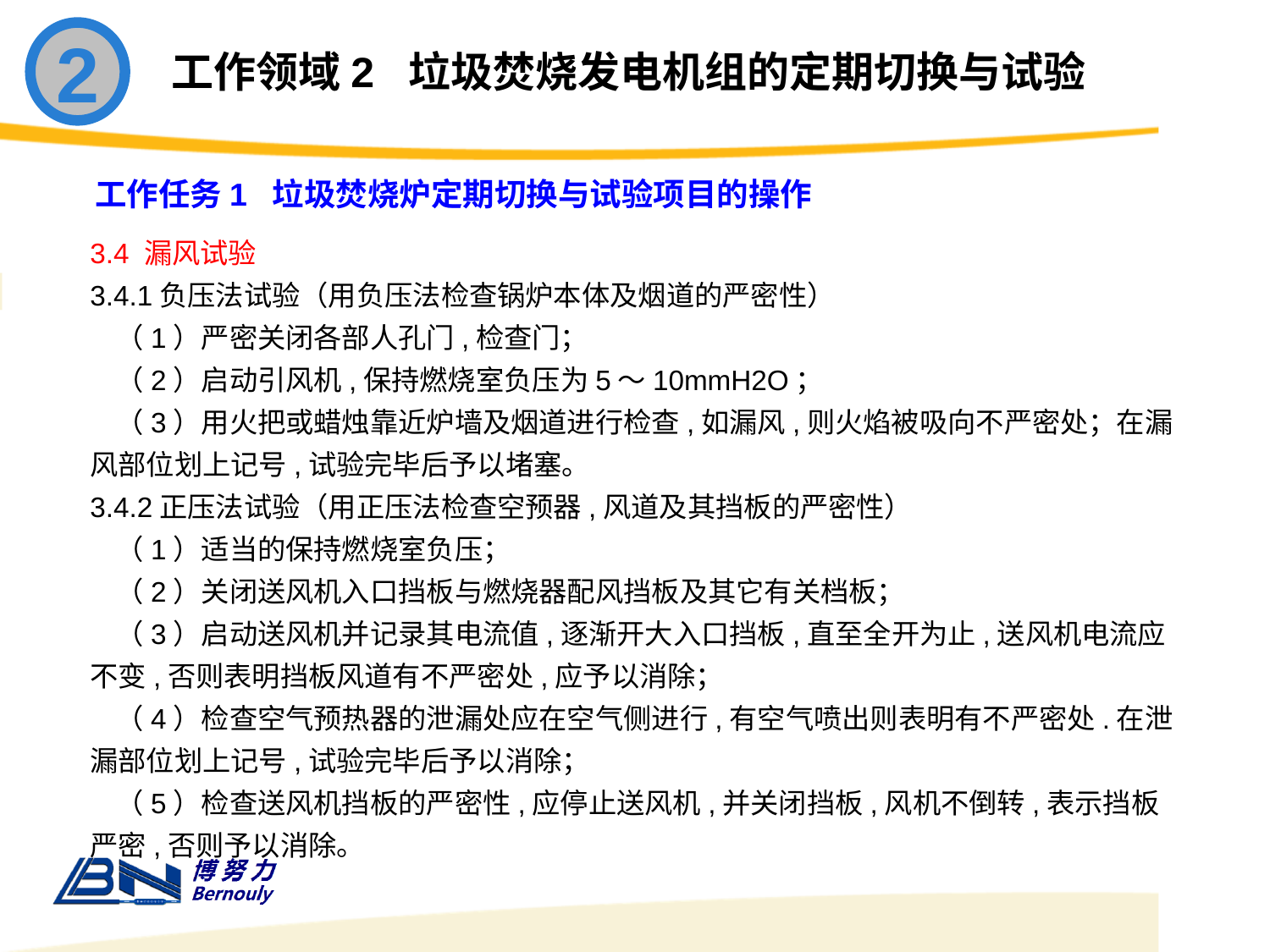

2
工作领域2  垃圾焚烧发电机组的定期切换与试验
工作任务1  垃圾焚烧炉定期切换与试验项目的操作
3.4 漏风试验
3.4.1负压法试验（用负压法检查锅炉本体及烟道的严密性）
   （1）严密关闭各部人孔门,检查门；
   （2）启动引风机,保持燃烧室负压为5～10mmH2O；
   （3）用火把或蜡烛靠近炉墙及烟道进行检查,如漏风,则火焰被吸向不严密处；在漏风部位划上记号,试验完毕后予以堵塞。
3.4.2正压法试验（用正压法检查空预器,风道及其挡板的严密性）
   （1）适当的保持燃烧室负压；
   （2）关闭送风机入口挡板与燃烧器配风挡板及其它有关档板；
   （3）启动送风机并记录其电流值,逐渐开大入口挡板,直至全开为止,送风机电流应不变,否则表明挡板风道有不严密处,应予以消除；
   （4）检查空气预热器的泄漏处应在空气侧进行,有空气喷出则表明有不严密处.在泄漏部位划上记号,试验完毕后予以消除；
   （5）检查送风机挡板的严密性,应停止送风机,并关闭挡板,风机不倒转,表示挡板严密,否则予以消除。